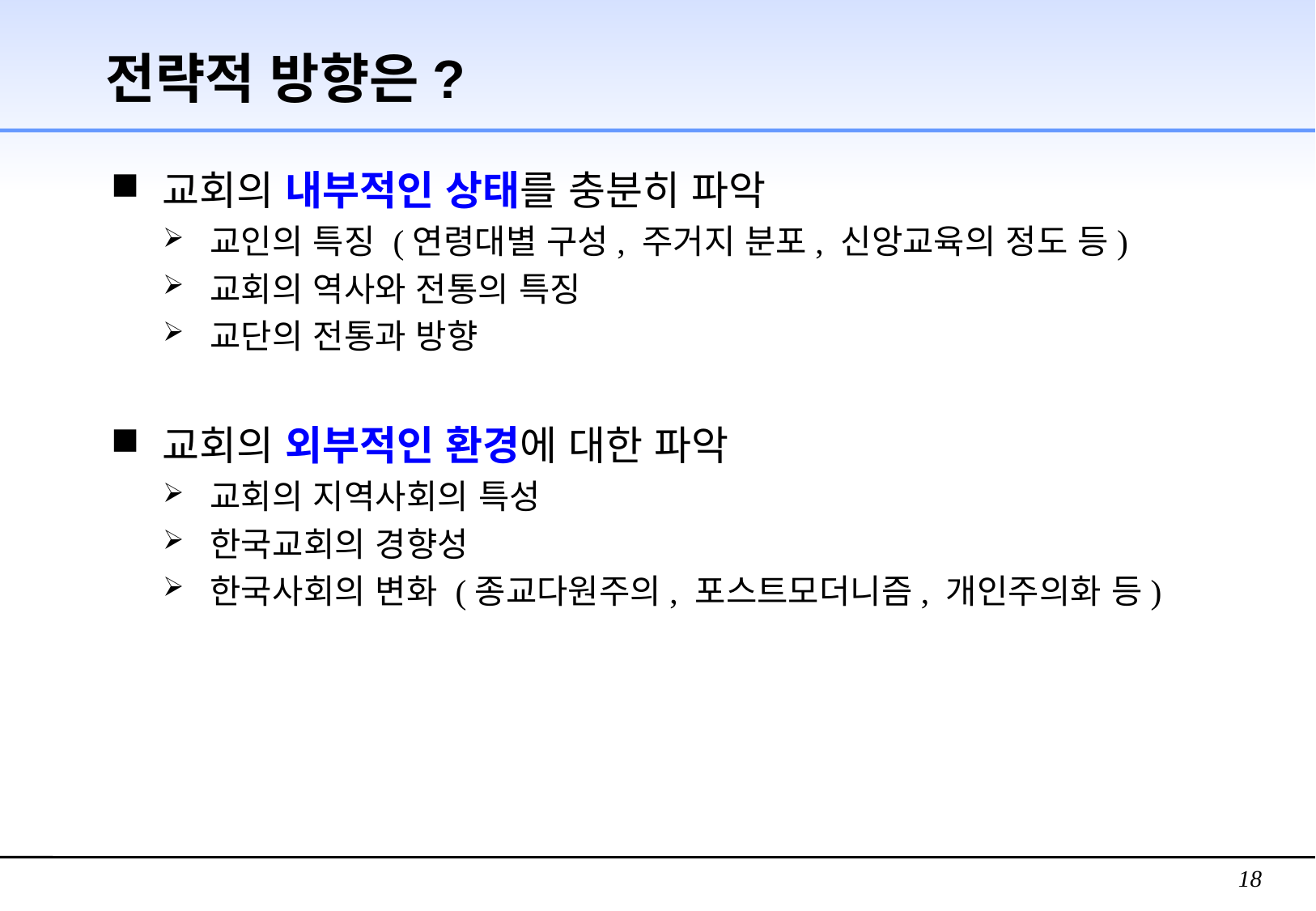

# 전략적 방향은?
교회의 내부적인 상태를 충분히 파악
교인의 특징 (연령대별 구성, 주거지 분포, 신앙교육의 정도 등)
교회의 역사와 전통의 특징
교단의 전통과 방향

교회의 외부적인 환경에 대한 파악
교회의 지역사회의 특성
한국교회의 경향성
한국사회의 변화 (종교다원주의, 포스트모더니즘, 개인주의화 등)

18